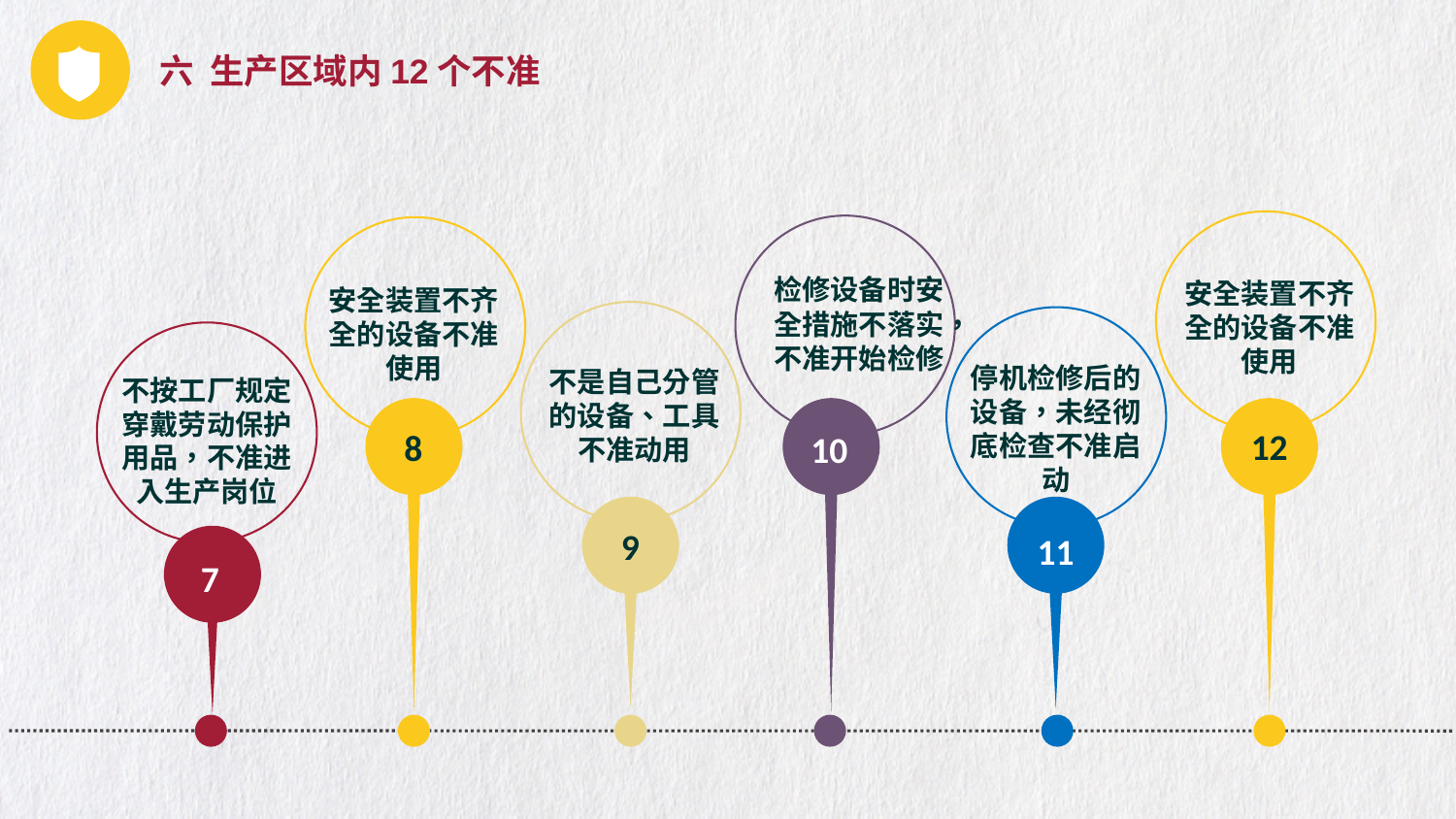

六  生产区域内12个不准

安全装置不齐全的设备不准使用

检修设备时安全措施不落实，不准开始检修

安全装置不齐全的设备不准使用

不是自己分管的设备、工具不准动用

停机检修后的设备，未经彻底检查不准启动

不按工厂规定穿戴劳动保护用品，不准进入生产岗位

12
8
10

9
11

7